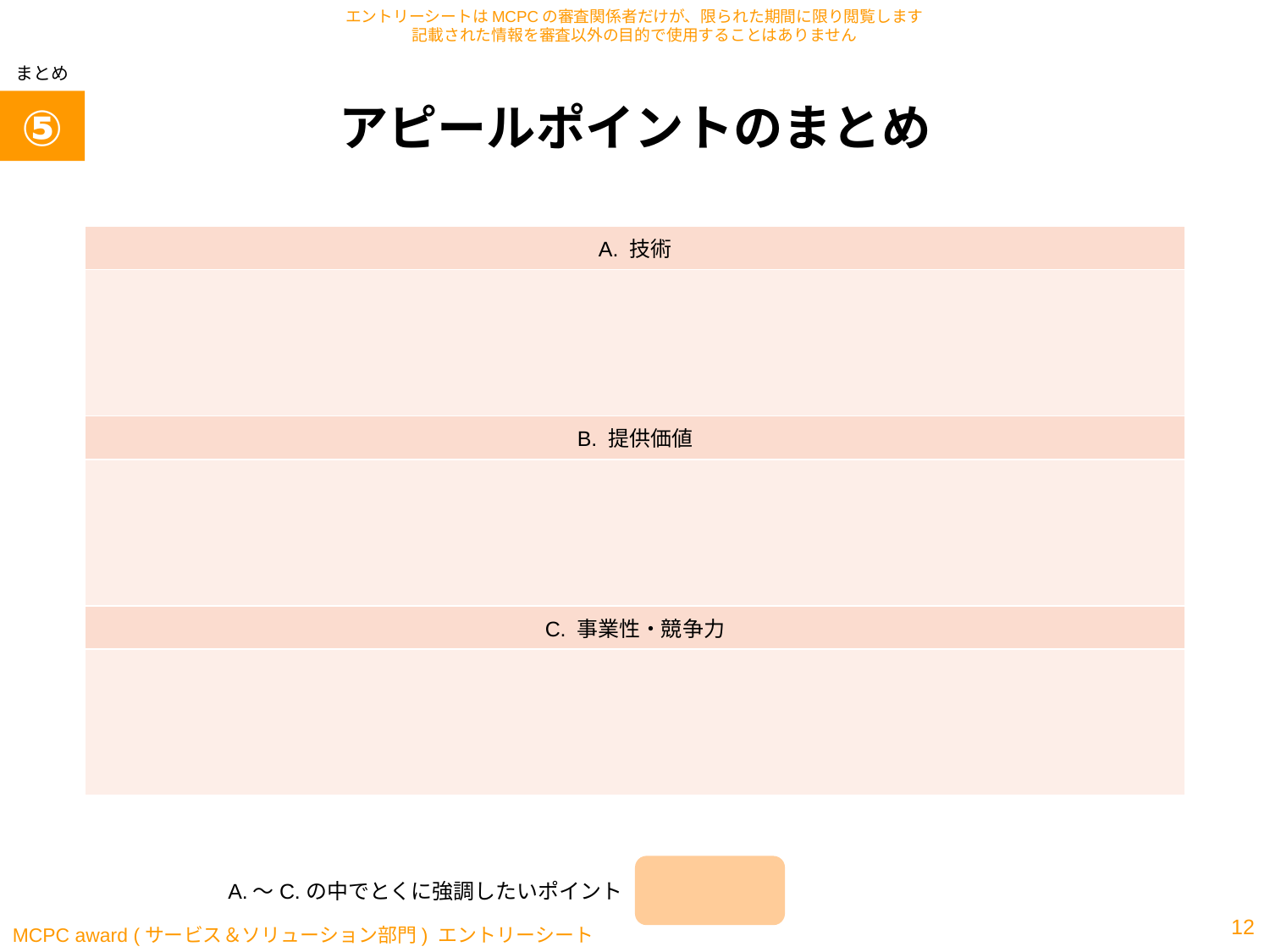

まとめ
# アピールポイントのまとめ
⑤
| A. 技術 |
| --- |
|  |
| B. 提供価値 |
|  |
| C. 事業性・競争力 |
|  |

A.～C.の中でとくに強調したいポイント
12